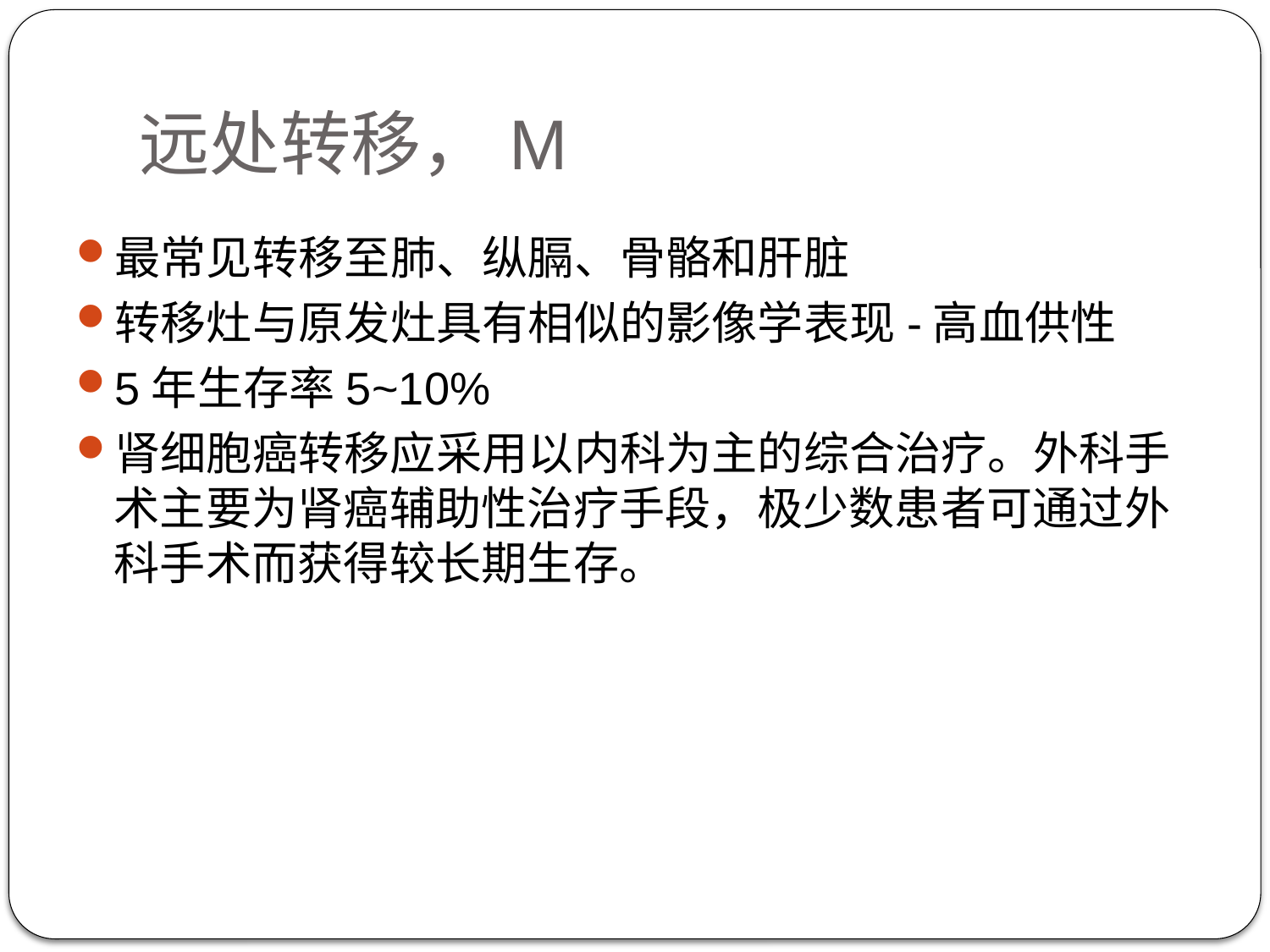

# 远处转移，M
最常见转移至肺、纵膈、骨骼和肝脏
转移灶与原发灶具有相似的影像学表现-高血供性
5年生存率5~10%
肾细胞癌转移应采用以内科为主的综合治疗。外科手术主要为肾癌辅助性治疗手段，极少数患者可通过外科手术而获得较长期生存。